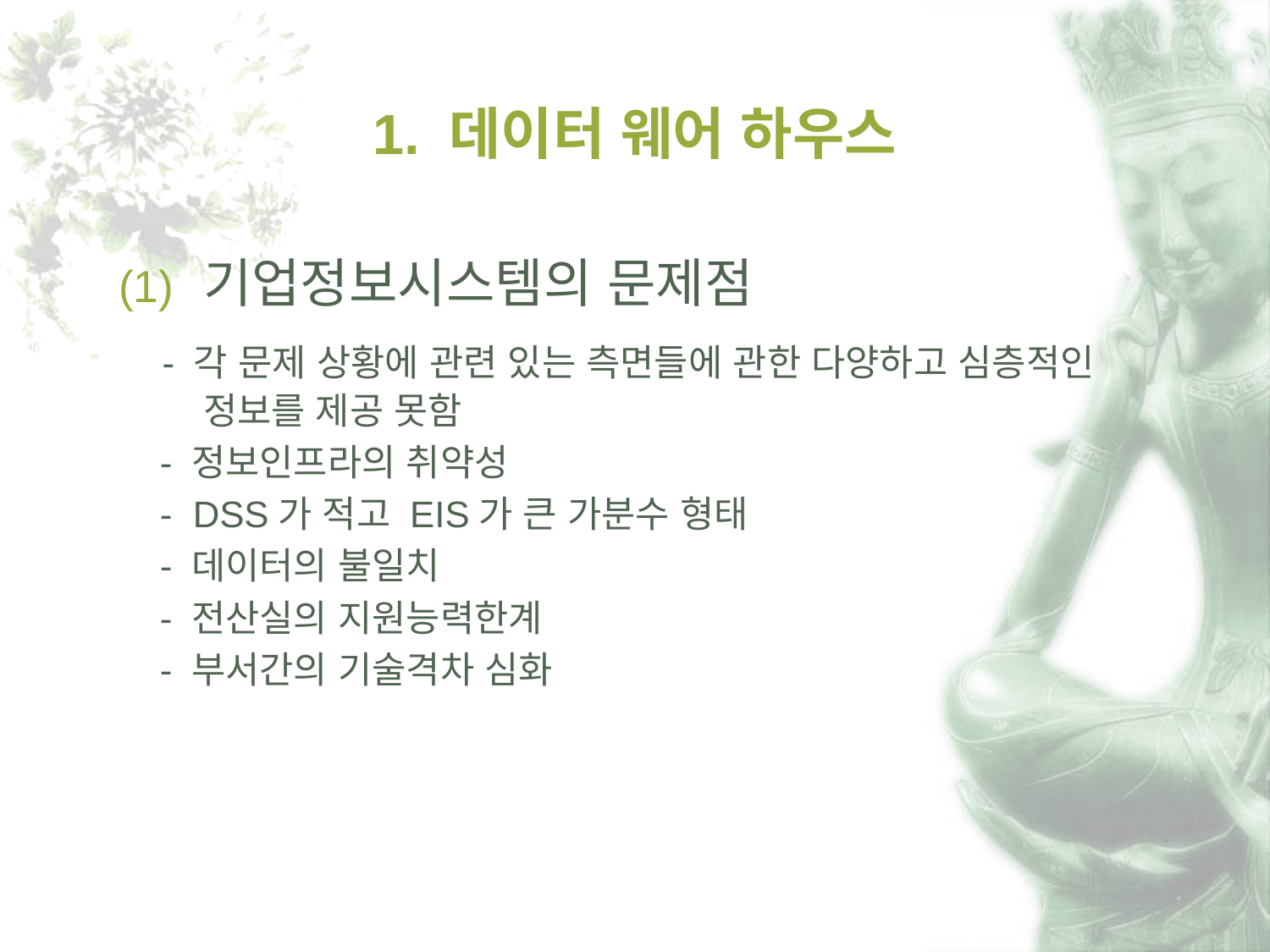

# 1. 데이터 웨어 하우스
기업정보시스템의 문제점
   - 각 문제 상황에 관련 있는 측면들에 관한 다양하고 심층적인 정보를 제공 못함
    - 정보인프라의 취약성
    -  DSS가 적고 EIS가 큰 가분수 형태
    - 데이터의 불일치
    - 전산실의 지원능력한계
    - 부서간의 기술격차 심화